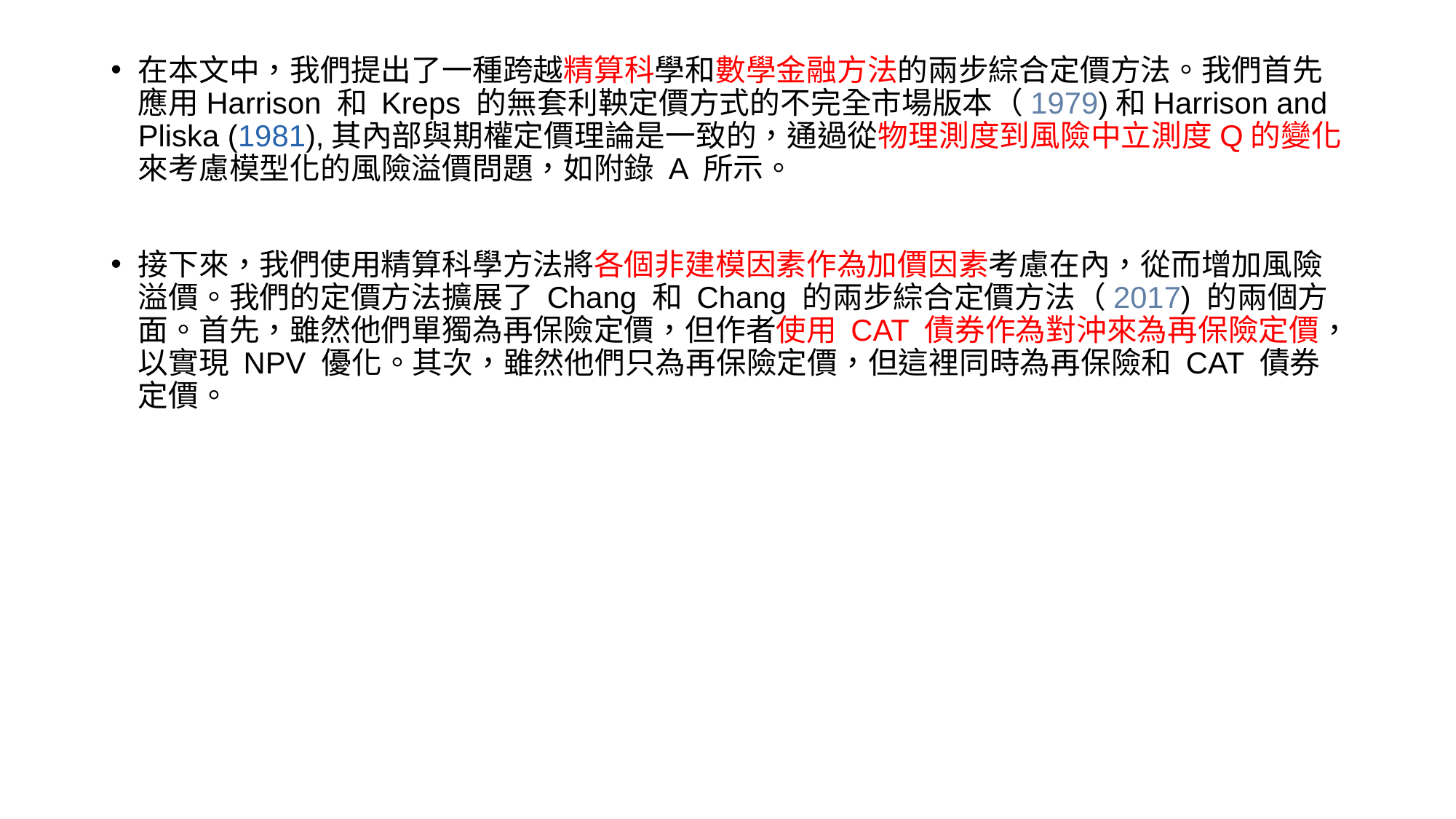

在本文中，我們提出了一種跨越精算科學和數學金融方法的兩步綜合定價方法。我們首先應用Harrison 和 Kreps 的無套利鞅定價方式的不完全市場版本（1979)和Harrison and Pliska (1981),其內部與期權定價理論是一致的，通過從物理測度到風險中立測度Q的變化來考慮模型化的風險溢價問題，如附錄 A 所示。

接下來，我們使用精算科學方法將各個非建模因素作為加價因素考慮在內，從而增加風險溢價。我們的定價方法擴展了 Chang 和 Chang 的兩步綜合定價方法（2017) 的兩個方面。首先，雖然他們單獨為再保險定價，但作者使用 CAT 債券作為對沖來為再保險定價，以實現 NPV 優化。其次，雖然他們只為再保險定價，但這裡同時為再保險和 CAT 債券定價。